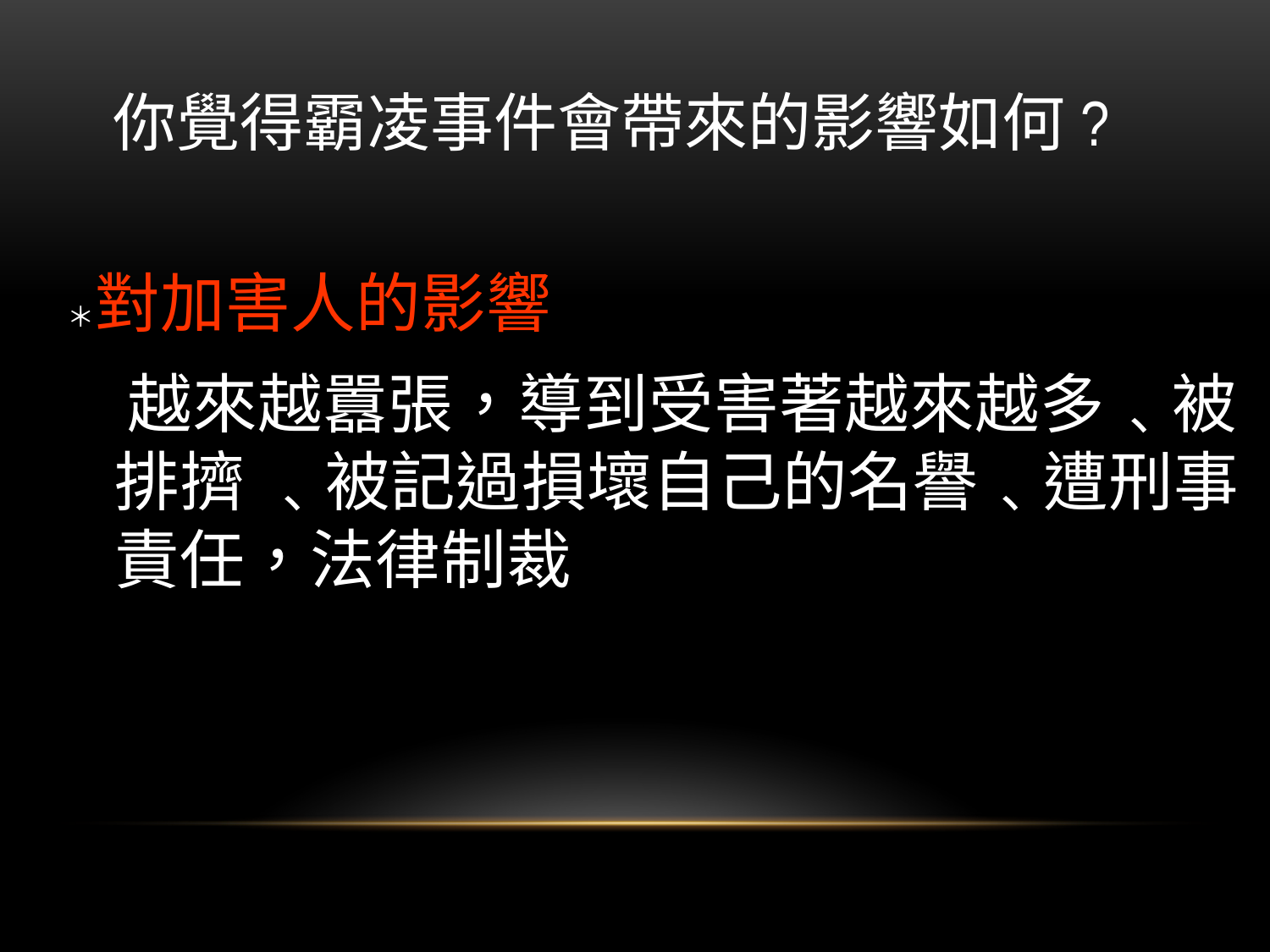

你覺得霸凌事件會帶來的影響如何?
＊對加害人的影響
   越來越囂張，導到受害著越來越多﹑被排擠 ﹑被記過損壞自己的名譽﹑遭刑事責任，法律制裁